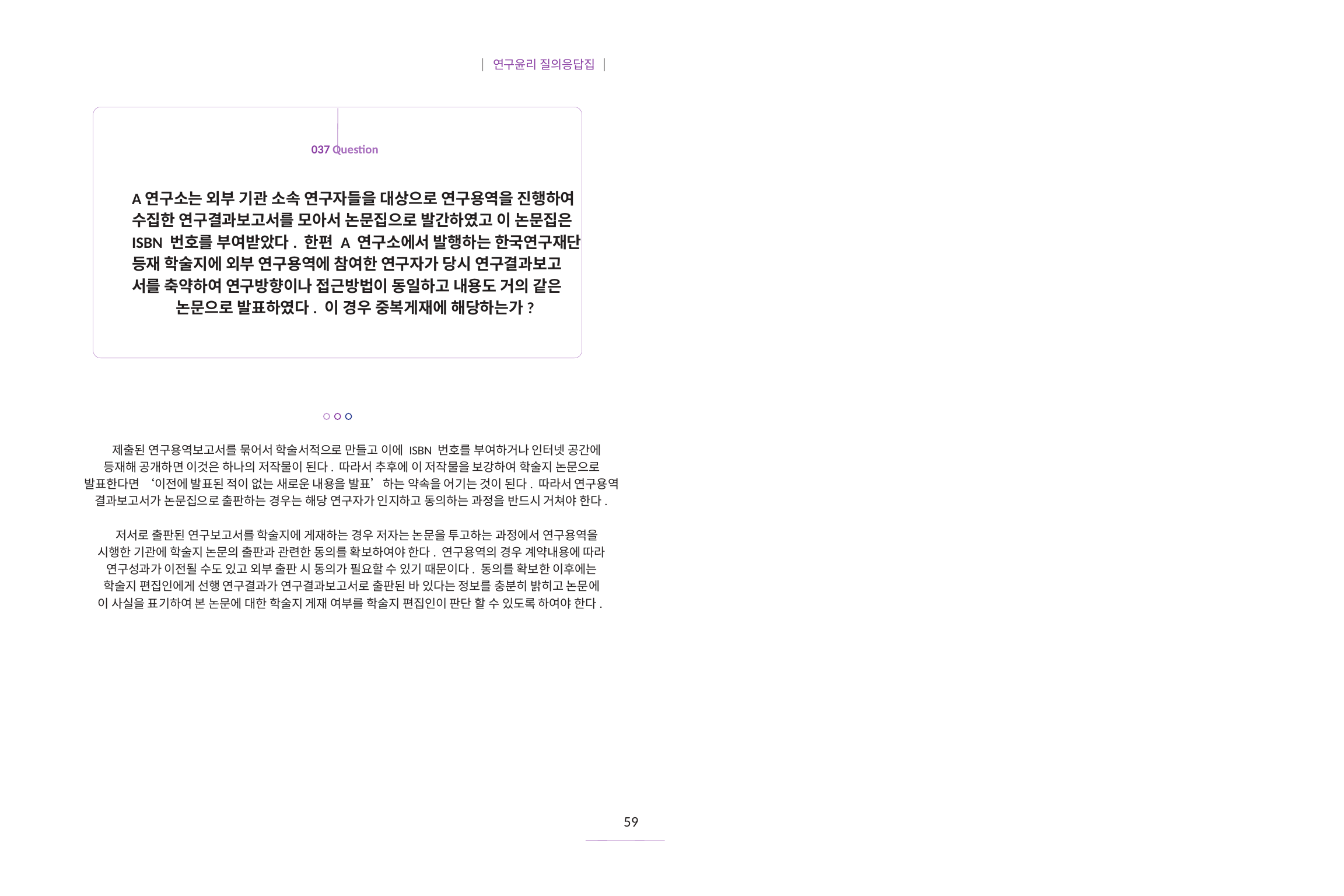

| 연구윤리 질의응답집 |

037 Question

A연구소는 외부 기관 소속 연구자들을 대상으로 연구용역을 진행하여
수집한 연구결과보고서를 모아서 논문집으로 발간하였고 이 논문집은
ISBN 번호를 부여받았다. 한편 A 연구소에서 발행하는 한국연구재단
등재 학술지에 외부 연구용역에 참여한 연구자가 당시 연구결과보고
서를 축약하여 연구방향이나 접근방법이 동일하고 내용도 거의 같은
논문으로 발표하였다. 이 경우 중복게재에 해당하는가?

제출된 연구용역보고서를 묶어서 학술서적으로 만들고 이에 ISBN 번호를 부여하거나 인터넷 공간에
등재해 공개하면 이것은 하나의 저작물이 된다. 따라서 추후에 이 저작물을 보강하여 학술지 논문으로
발표한다면 ‘이전에 발표된 적이 없는 새로운 내용을 발표’하는 약속을 어기는 것이 된다. 따라서 연구용역
결과보고서가 논문집으로 출판하는 경우는 해당 연구자가 인지하고 동의하는 과정을 반드시 거쳐야 한다.
저서로 출판된 연구보고서를 학술지에 게재하는 경우 저자는 논문을 투고하는 과정에서 연구용역을
시행한 기관에 학술지 논문의 출판과 관련한 동의를 확보하여야 한다. 연구용역의 경우 계약내용에 따라
연구성과가 이전될 수도 있고 외부 출판 시 동의가 필요할 수 있기 때문이다. 동의를 확보한 이후에는
학술지 편집인에게 선행 연구결과가 연구결과보고서로 출판된 바 있다는 정보를 충분히 밝히고 논문에
이 사실을 표기하여 본 논문에 대한 학술지 게재 여부를 학술지 편집인이 판단 할 수 있도록 하여야 한다.
59